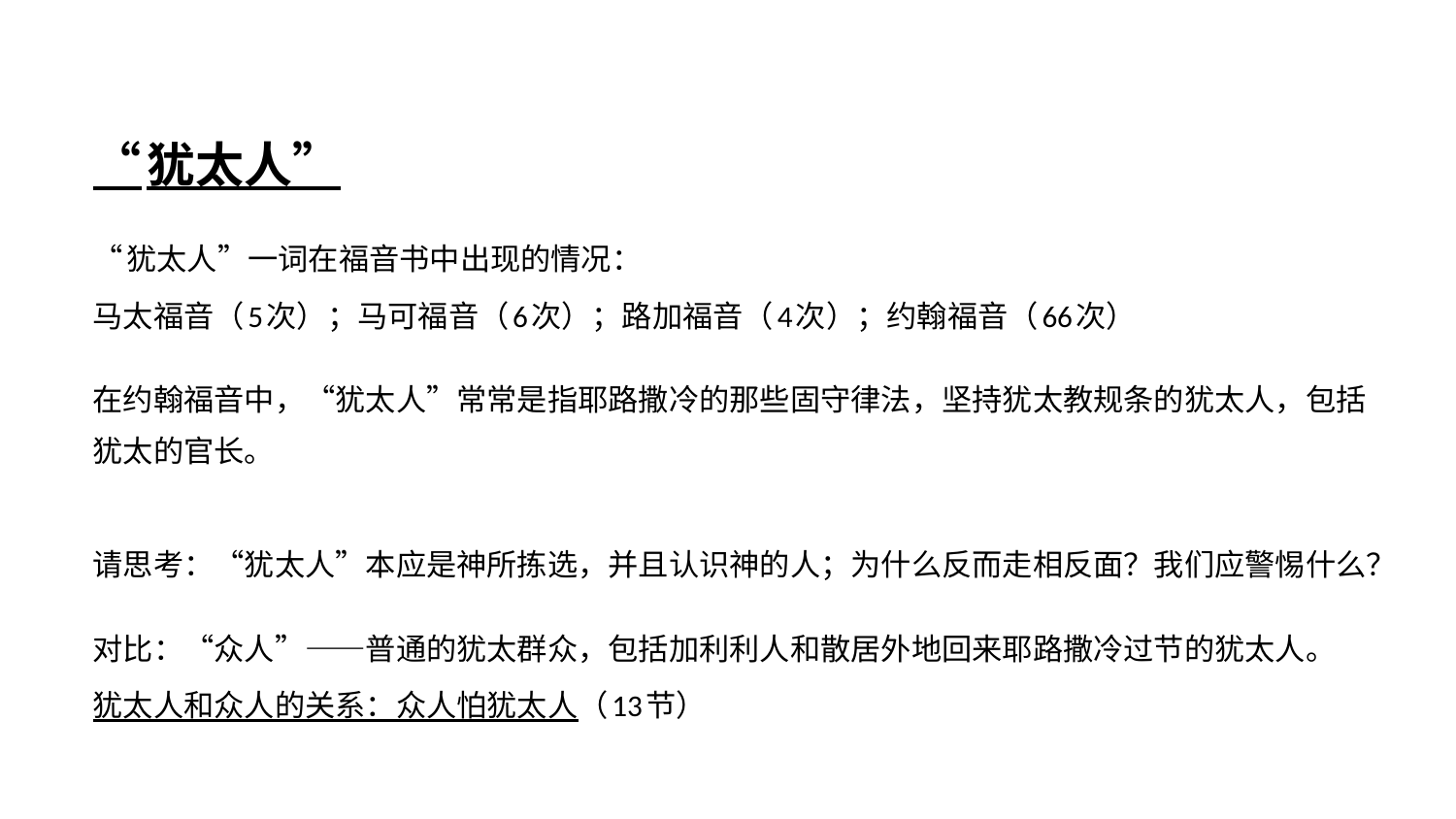

“犹太人”

“犹太人”一词在福音书中出现的情况：
马太福音（5次）；马可福音（6次）；路加福音（4次）；约翰福音（66次）

在约翰福音中，“犹太人”常常是指耶路撒冷的那些固守律法，坚持犹太教规条的犹太人，包括犹太的官长。

请思考：“犹太人”本应是神所拣选，并且认识神的人；为什么反而走相反面？我们应警惕什么？

对比：“众人”——普通的犹太群众，包括加利利人和散居外地回来耶路撒冷过节的犹太人。
犹太人和众人的关系：众人怕犹太人（13节）